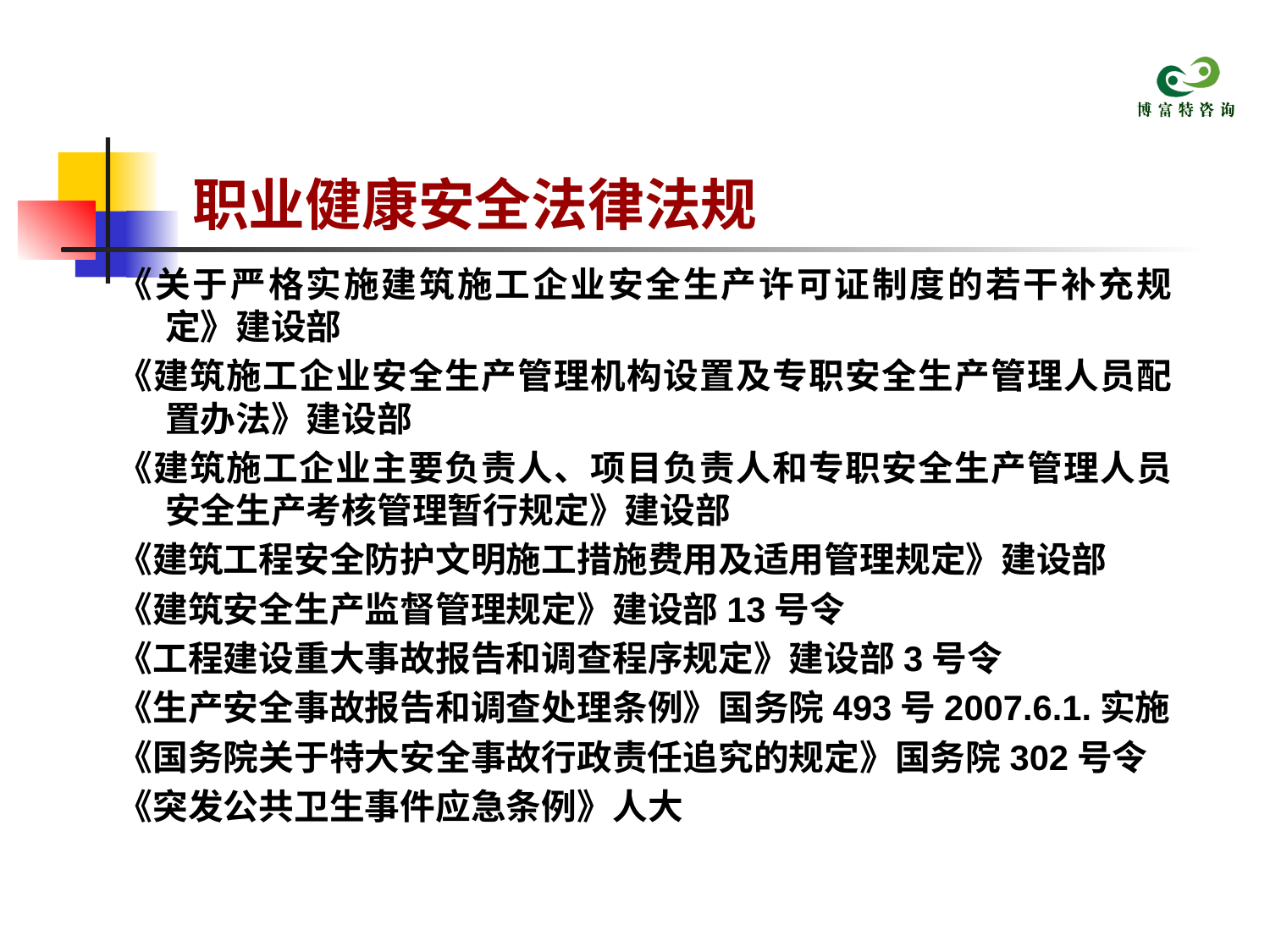

# 职业健康安全法律法规
《关于严格实施建筑施工企业安全生产许可证制度的若干补充规定》建设部
《建筑施工企业安全生产管理机构设置及专职安全生产管理人员配置办法》建设部
《建筑施工企业主要负责人、项目负责人和专职安全生产管理人员安全生产考核管理暂行规定》建设部
《建筑工程安全防护文明施工措施费用及适用管理规定》建设部
《建筑安全生产监督管理规定》建设部13号令
《工程建设重大事故报告和调查程序规定》建设部3号令
《生产安全事故报告和调查处理条例》国务院493号2007.6.1.实施
《国务院关于特大安全事故行政责任追究的规定》国务院302号令
《突发公共卫生事件应急条例》人大

166